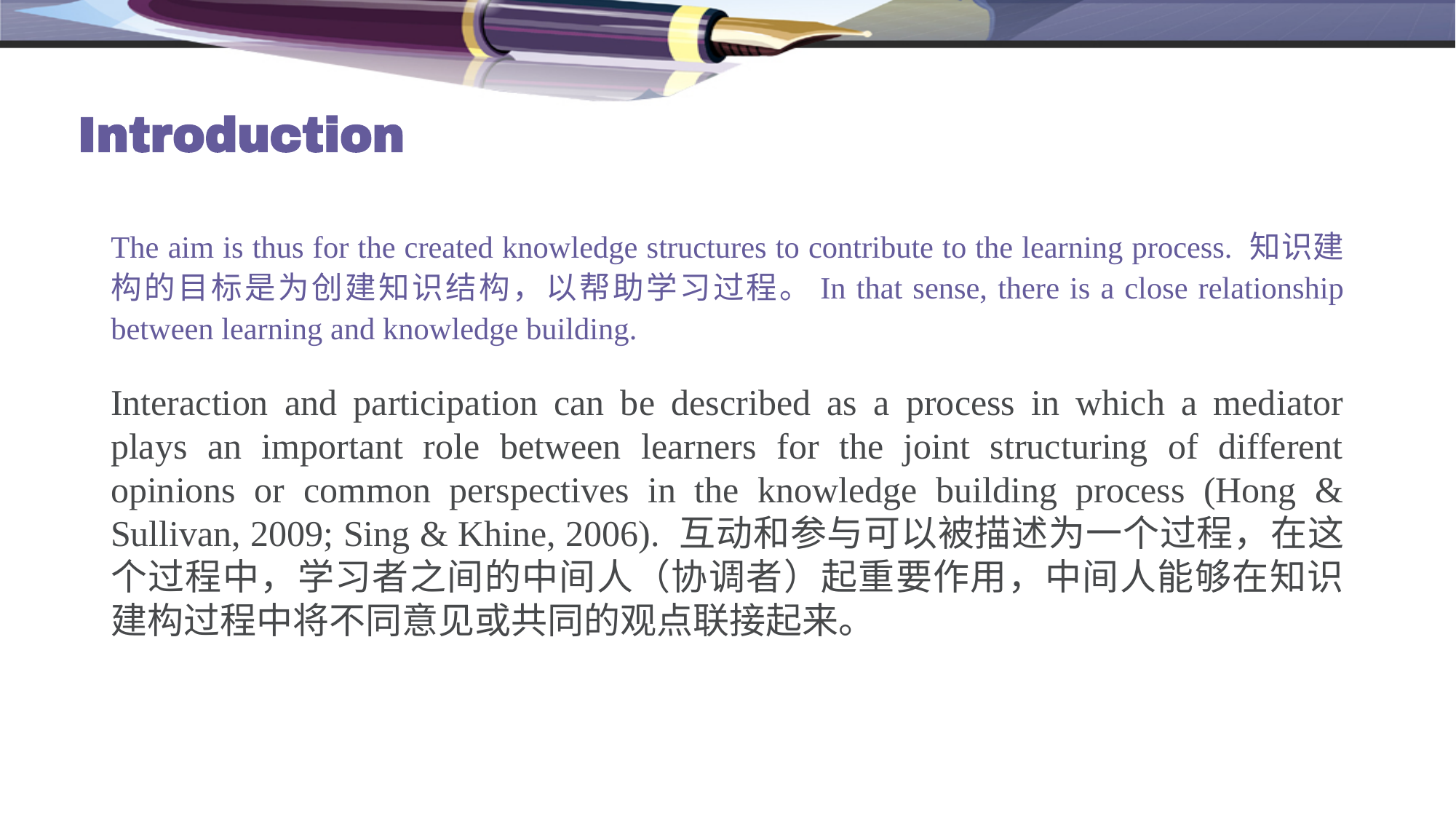

# Introduction
The aim is thus for the created knowledge structures to contribute to the learning process. 知识建构的目标是为创建知识结构，以帮助学习过程。In that sense, there is a close relationship between learning and knowledge building.
Interaction and participation can be described as a process in which a mediator plays an important role between learners for the joint structuring of different opinions or common perspectives in the knowledge building process (Hong & Sullivan, 2009; Sing & Khine, 2006). 互动和参与可以被描述为一个过程，在这个过程中，学习者之间的中间人（协调者）起重要作用，中间人能够在知识建构过程中将不同意见或共同的观点联接起来。